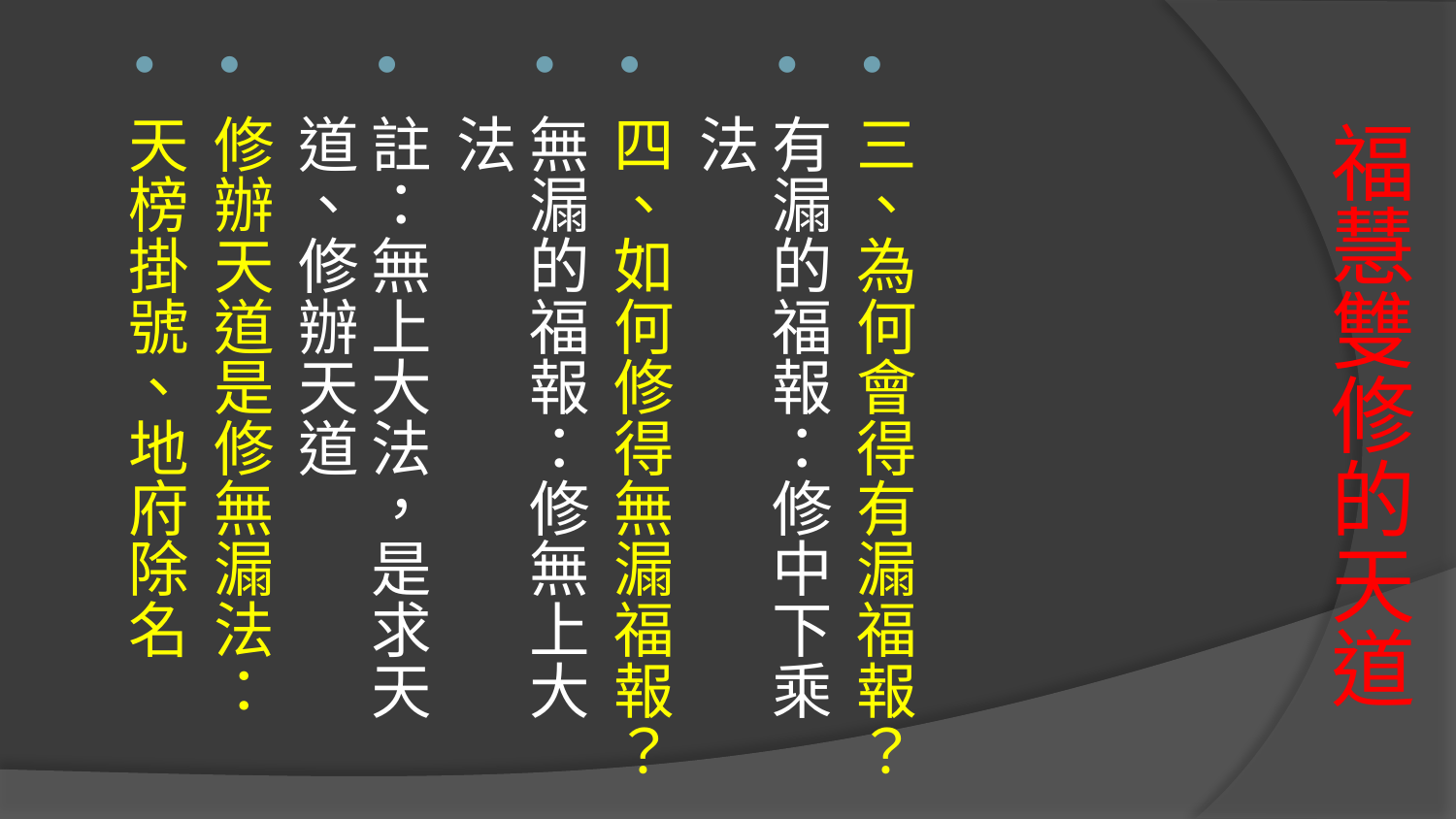

三、為何會得有漏福報？
有漏的福報：修中下乘法
四、如何修得無漏福報？
無漏的福報：修無上大法
註：無上大法，是求天道、修辦天道
修辦天道是修無漏法：
天榜掛號、地府除名

# 福慧雙修的天道